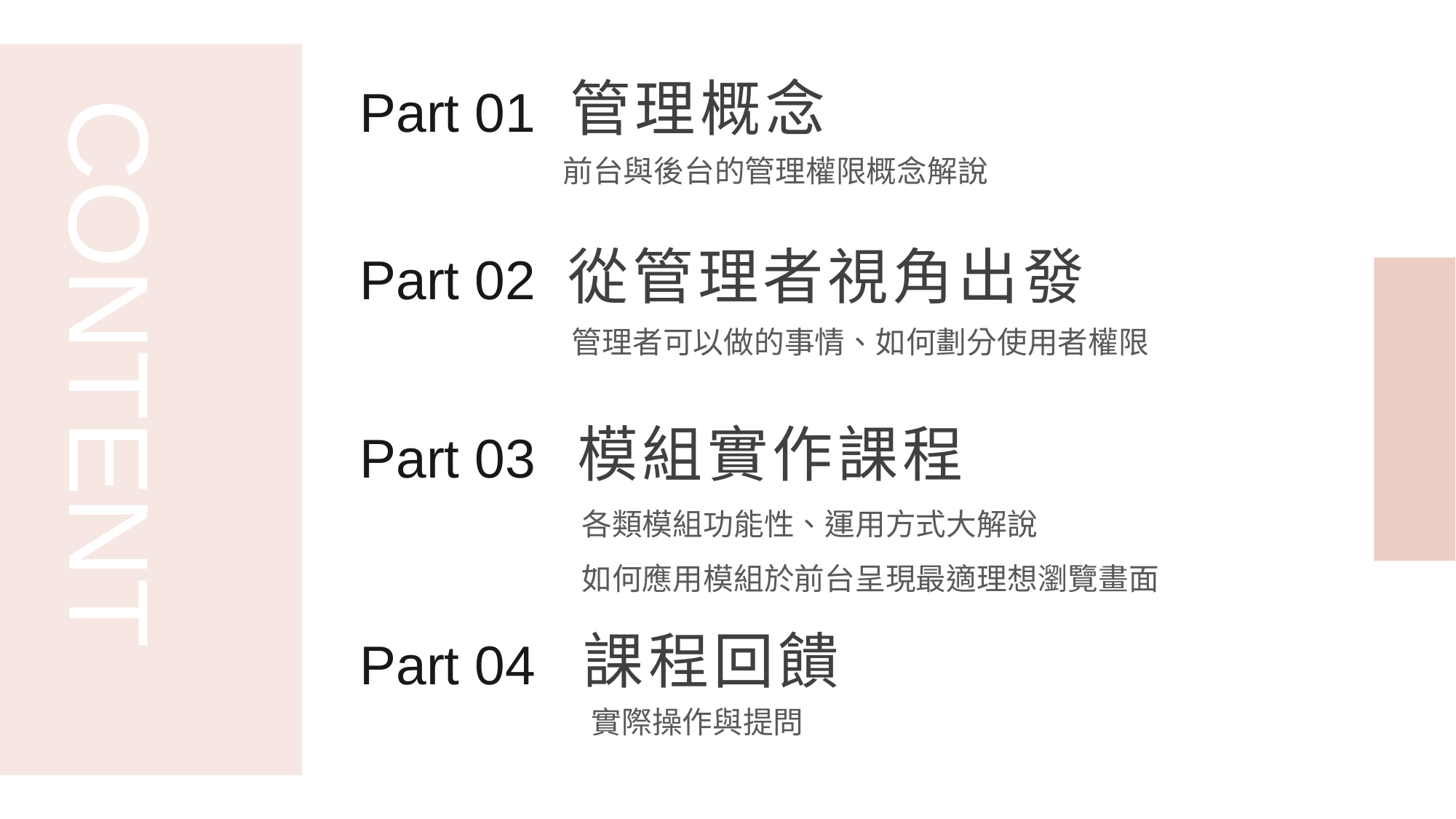

管理概念
Part 01
前台與後台的管理權限概念解說
CONTENT
從管理者視角出發
Part 02
管理者可以做的事情、如何劃分使用者權限

模組實作課程
Part 03
 各類模組功能性、運用方式大解說
 如何應用模組於前台呈現最適理想瀏覽畫面
課程回饋
Part 04
實際操作與提問